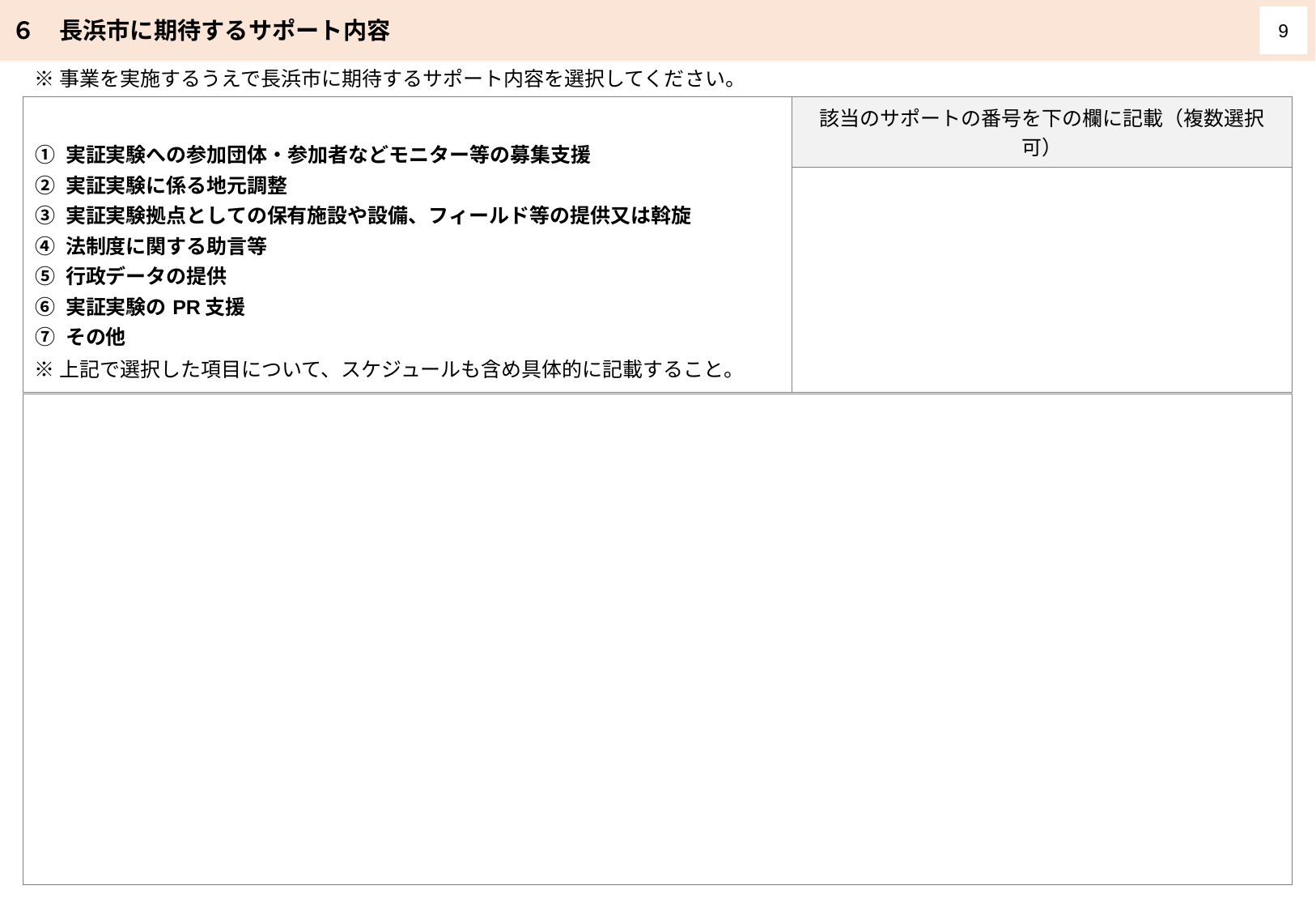

６　長浜市に期待するサポート内容
9
※事業を実施するうえで長浜市に期待するサポート内容を選択してください。
| ① 実証実験への参加団体・参加者などモニター等の募集支援 ② 実証実験に係る地元調整 ③ 実証実験拠点としての保有施設や設備、フィールド等の提供又は斡旋 ④ 法制度に関する助言等 ⑤ 行政データの提供 ⑥ 実証実験のPR支援 ⑦ その他 | 該当のサポートの番号を下の欄に記載（複数選択可） |
| --- | --- |
|  |  |
※上記で選択した項目について、スケジュールも含め具体的に記載すること。
|  |
| --- |